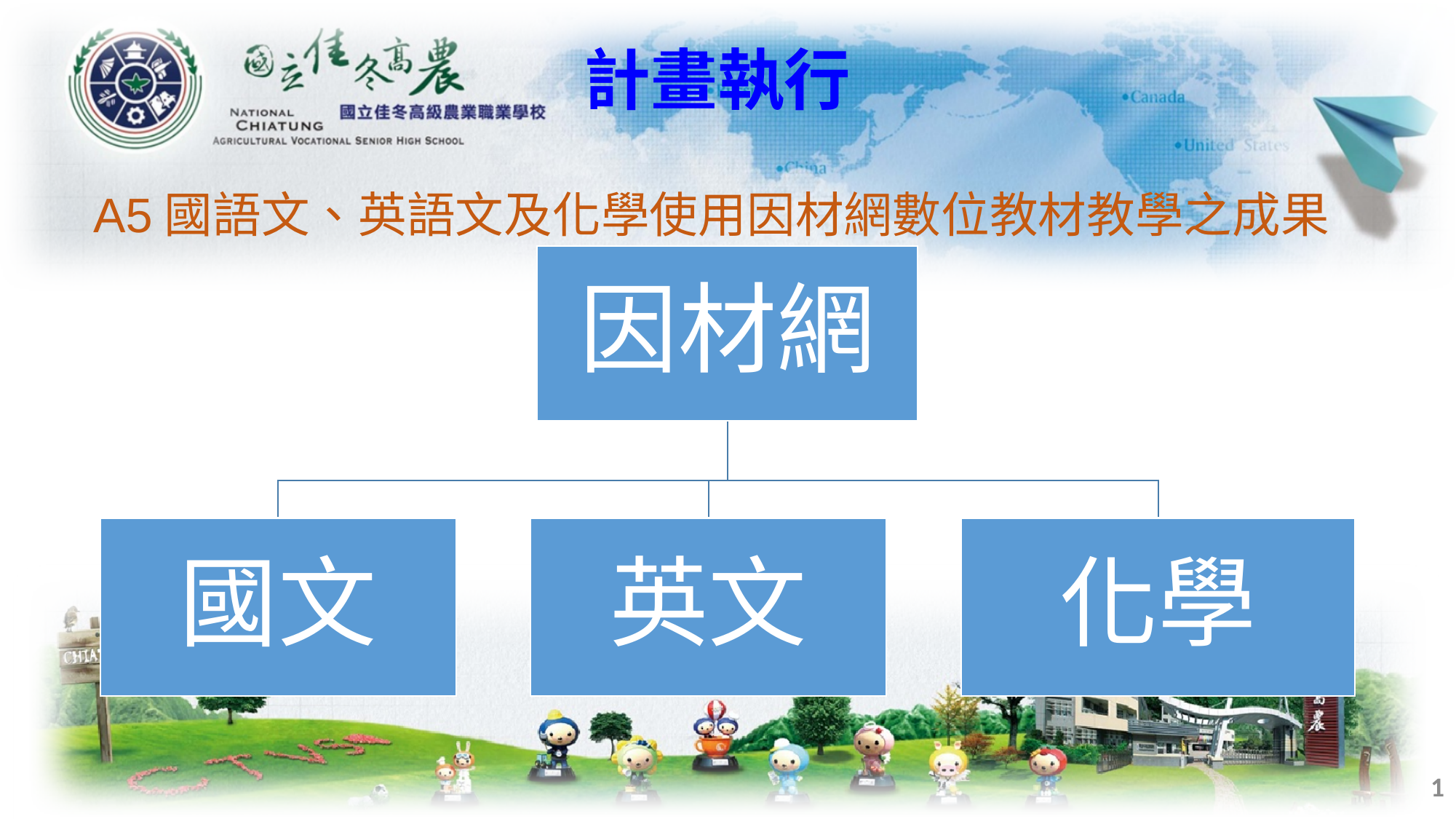

計畫執行
# A5國語文、英語文及化學使用因材網數位教材教學之成果
因材網
國文
英文
化學
1